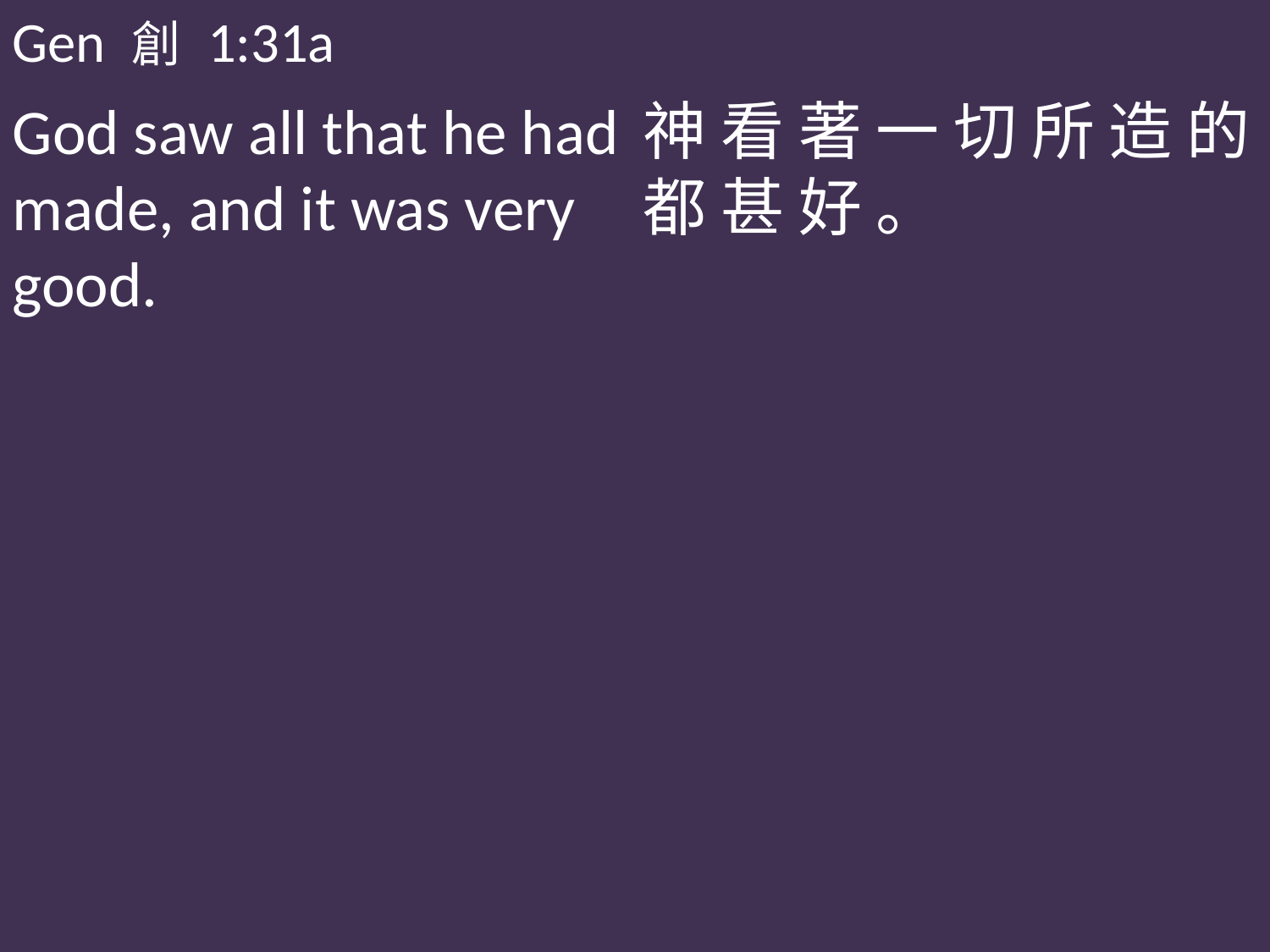

Gen 創 1:31a
God saw all that he had made, and it was very good.
神 看 著 一 切 所 造 的 都 甚 好 。